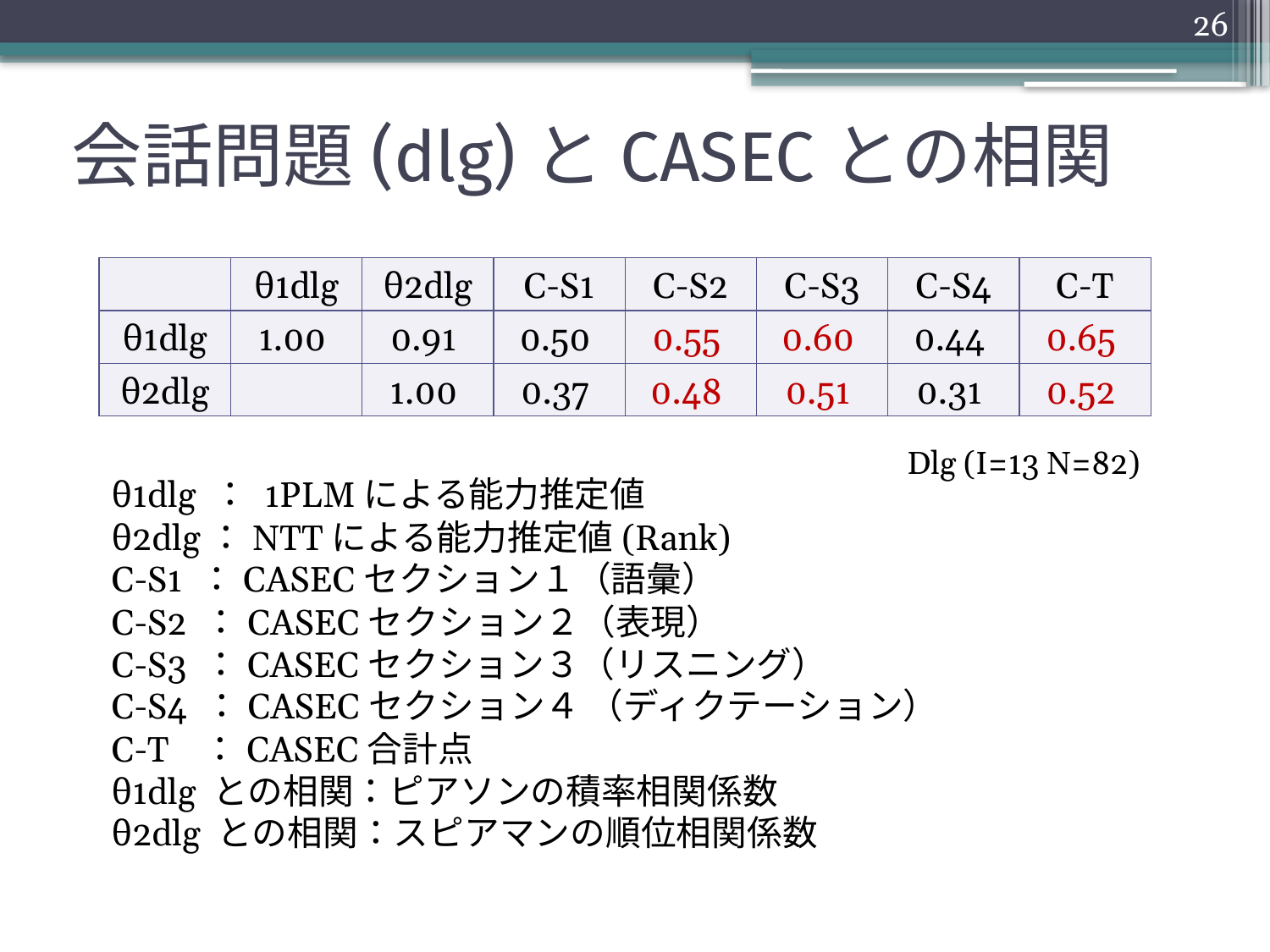

26
# 会話問題(dlg)とCASECとの相関
|  | θ1dlg | θ2dlg | C-S1 | C-S2 | C-S3 | C-S4 | C-T |
| --- | --- | --- | --- | --- | --- | --- | --- |
| θ1dlg | 1.00 | 0.91 | 0.50 | 0.55 | 0.60 | 0.44 | 0.65 |
| θ2dlg |  | 1.00 | 0.37 | 0.48 | 0.51 | 0.31 | 0.52 |
Dlg (I=13 N=82)
θ1dlg ： 1PLMによる能力推定値
θ2dlg：NTTによる能力推定値(Rank)
C-S1 ：CASECセクション１（語彙）
C-S2 ：CASECセクション２（表現）
C-S3 ：CASECセクション３（リスニング）
C-S4 ：CASECセクション４ （ディクテーション）
C-T   ：CASEC合計点
θ1dlg との相関：ピアソンの積率相関係数
θ2dlg との相関：スピアマンの順位相関係数